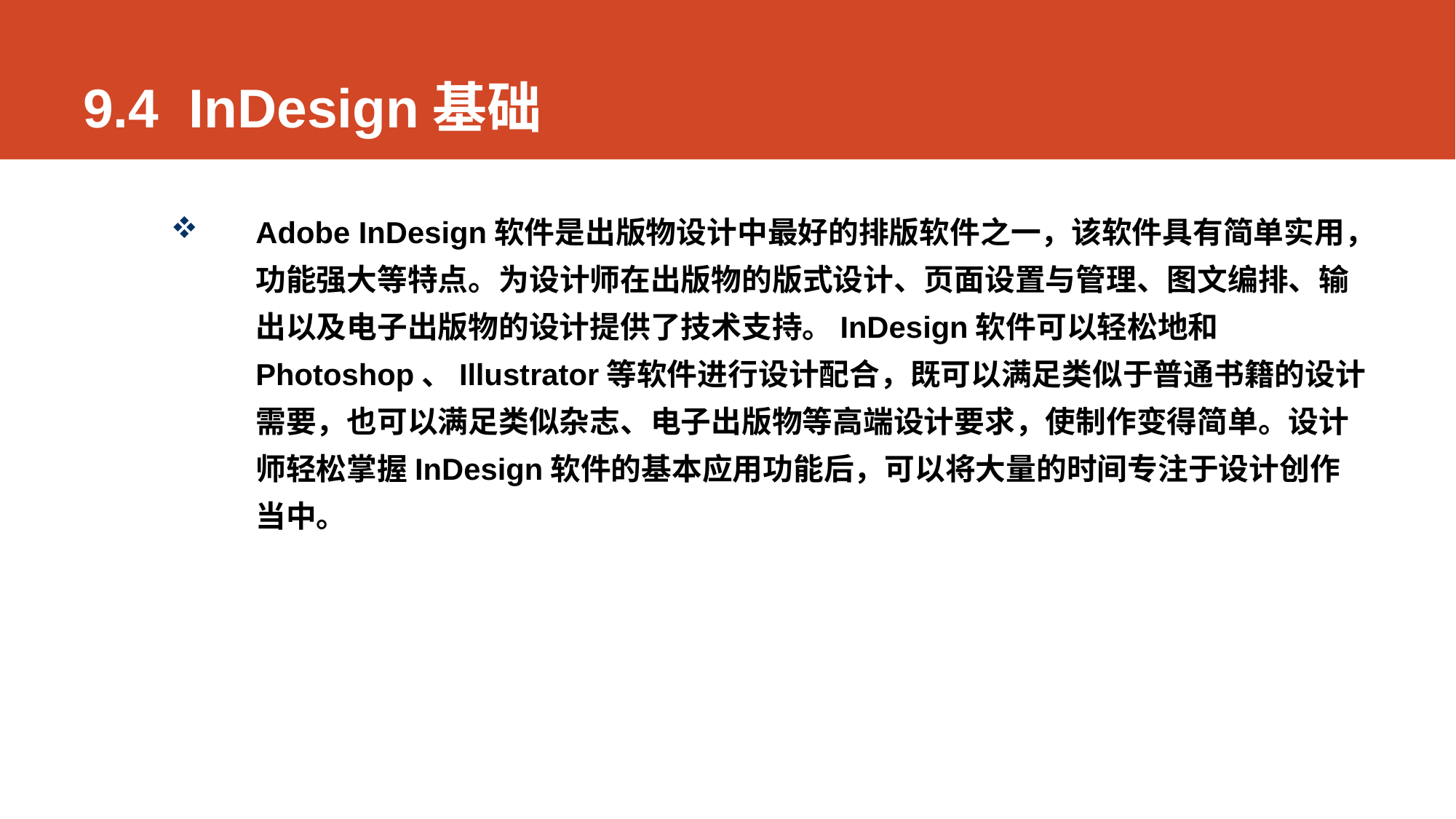

# 9.4  InDesign基础
Adobe InDesign软件是出版物设计中最好的排版软件之一，该软件具有简单实用，功能强大等特点。为设计师在出版物的版式设计、页面设置与管理、图文编排、输出以及电子出版物的设计提供了技术支持。InDesign软件可以轻松地和Photoshop、Illustrator等软件进行设计配合，既可以满足类似于普通书籍的设计需要，也可以满足类似杂志、电子出版物等高端设计要求，使制作变得简单。设计师轻松掌握InDesign软件的基本应用功能后，可以将大量的时间专注于设计创作当中。